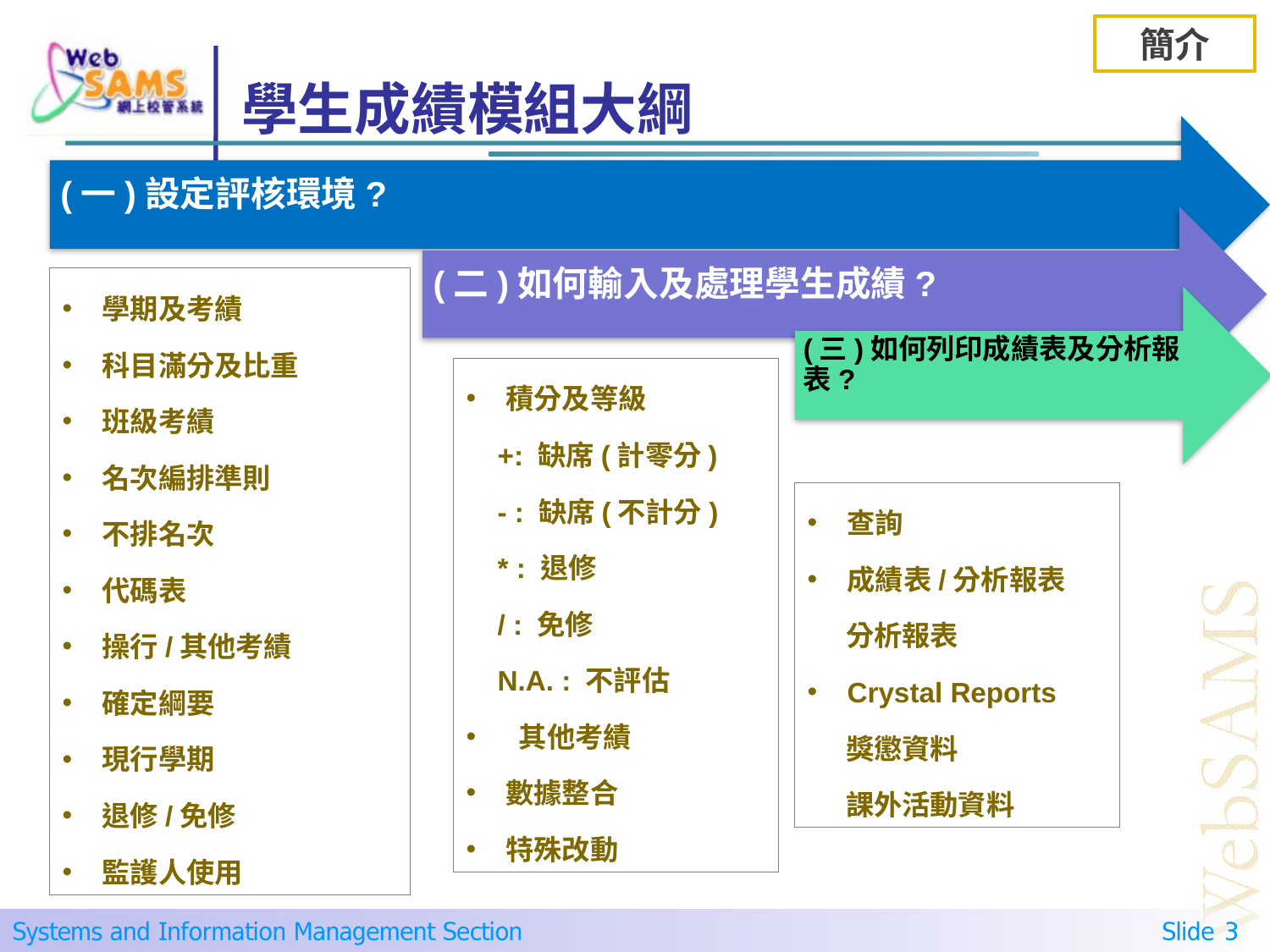

(一)設定評核環境?
(二)如何輸入及處理學生成績?
(三)如何列印成績表及分析報表?
簡介
# 學生成績模組大綱
學期及考績
科目滿分及比重
班級考績
名次編排準則
不排名次
代碼表
操行/其他考績
確定綱要
現行學期
退修/免修
監護人使用
積分及等級
    +: 缺席(計零分)
    - : 缺席(不計分)
    * : 退修
    / : 免修
    N.A. : 不評估
 其他考績
數據整合
特殊改動
查詢
成績表/分析報表
     分析報表
Crystal Reports
     獎懲資料
     課外活動資料